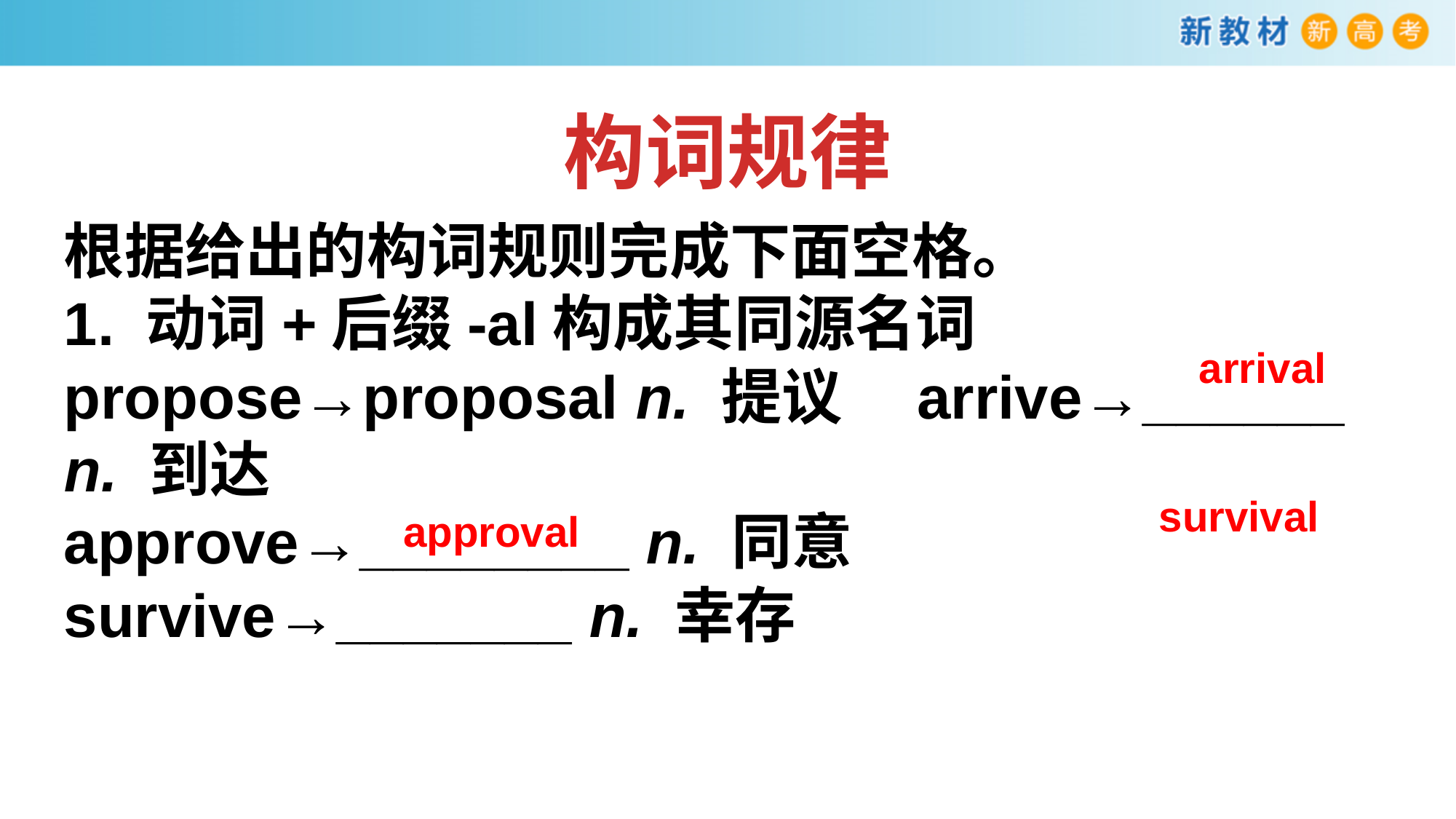

构词规律
根据给出的构词规则完成下面空格。
1. 动词+后缀-al构成其同源名词
propose→proposal n. 提议　arrive→______ n. 到达
approve→________ n. 同意 survive→_______ n. 幸存
arrival
survival
approval